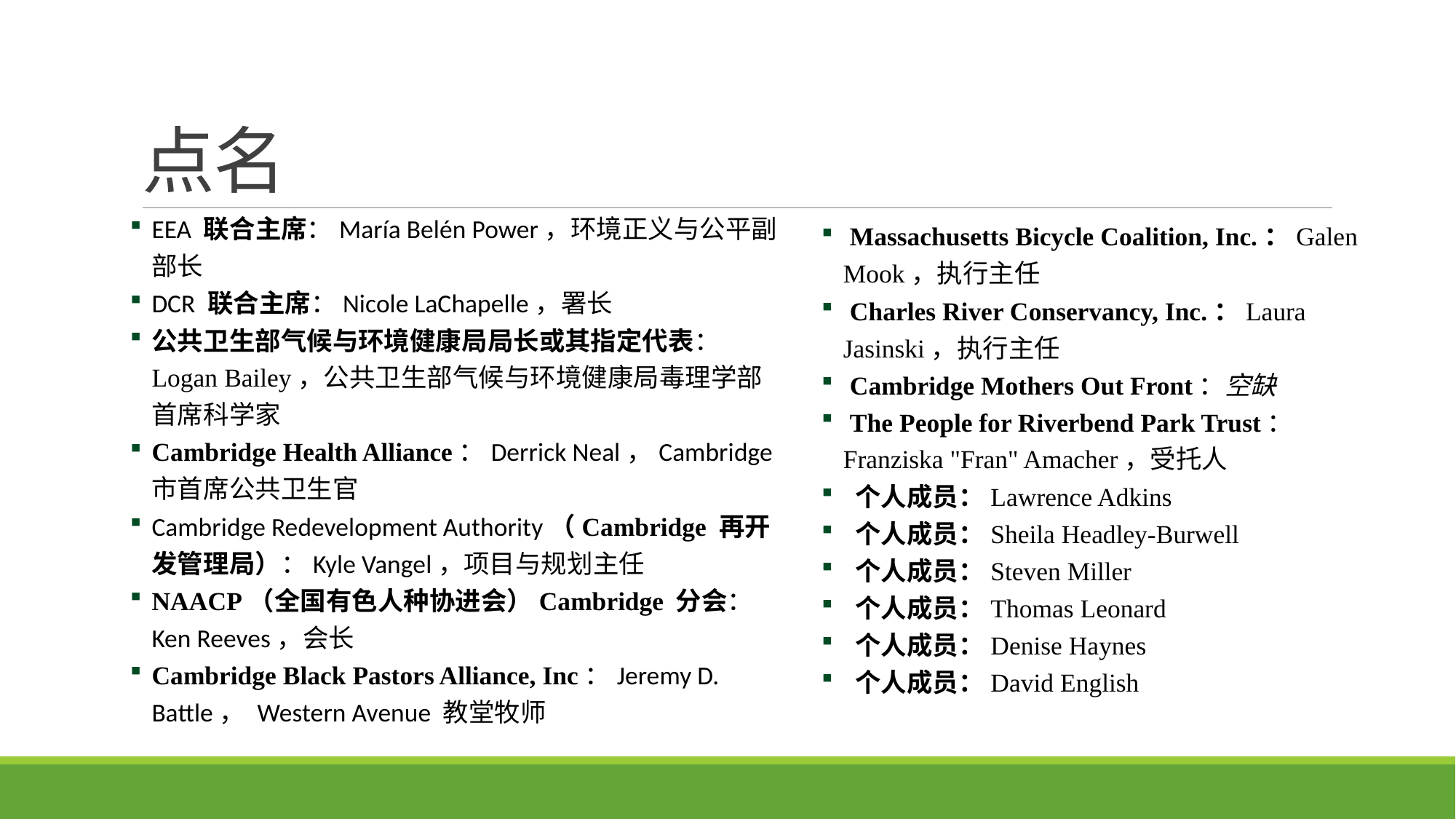

# 点名
EEA 联合主席：María Belén Power，环境正义与公平副部长
DCR 联合主席：Nicole LaChapelle，署长
公共卫生部气候与环境健康局局长或其指定代表：Logan Bailey，公共卫生部气候与环境健康局毒理学部首席科学家
Cambridge Health Alliance：Derrick Neal，Cambridge 市首席公共卫生官
Cambridge Redevelopment Authority（Cambridge 再开发管理局）：Kyle Vangel，项目与规划主任
NAACP（全国有色人种协进会）Cambridge 分会：Ken Reeves，会长
Cambridge Black Pastors Alliance, Inc：Jeremy D. Battle， Western Avenue 教堂牧师
 Massachusetts Bicycle Coalition, Inc.：Galen Mook，执行主任
 Charles River Conservancy, Inc.：Laura Jasinski，执行主任
 Cambridge Mothers Out Front：空缺
 The People for Riverbend Park Trust：Franziska "Fran" Amacher，受托人
 个人成员：Lawrence Adkins
 个人成员：Sheila Headley-Burwell
 个人成员：Steven Miller
 个人成员：Thomas Leonard
 个人成员：Denise Haynes
 个人成员：David English